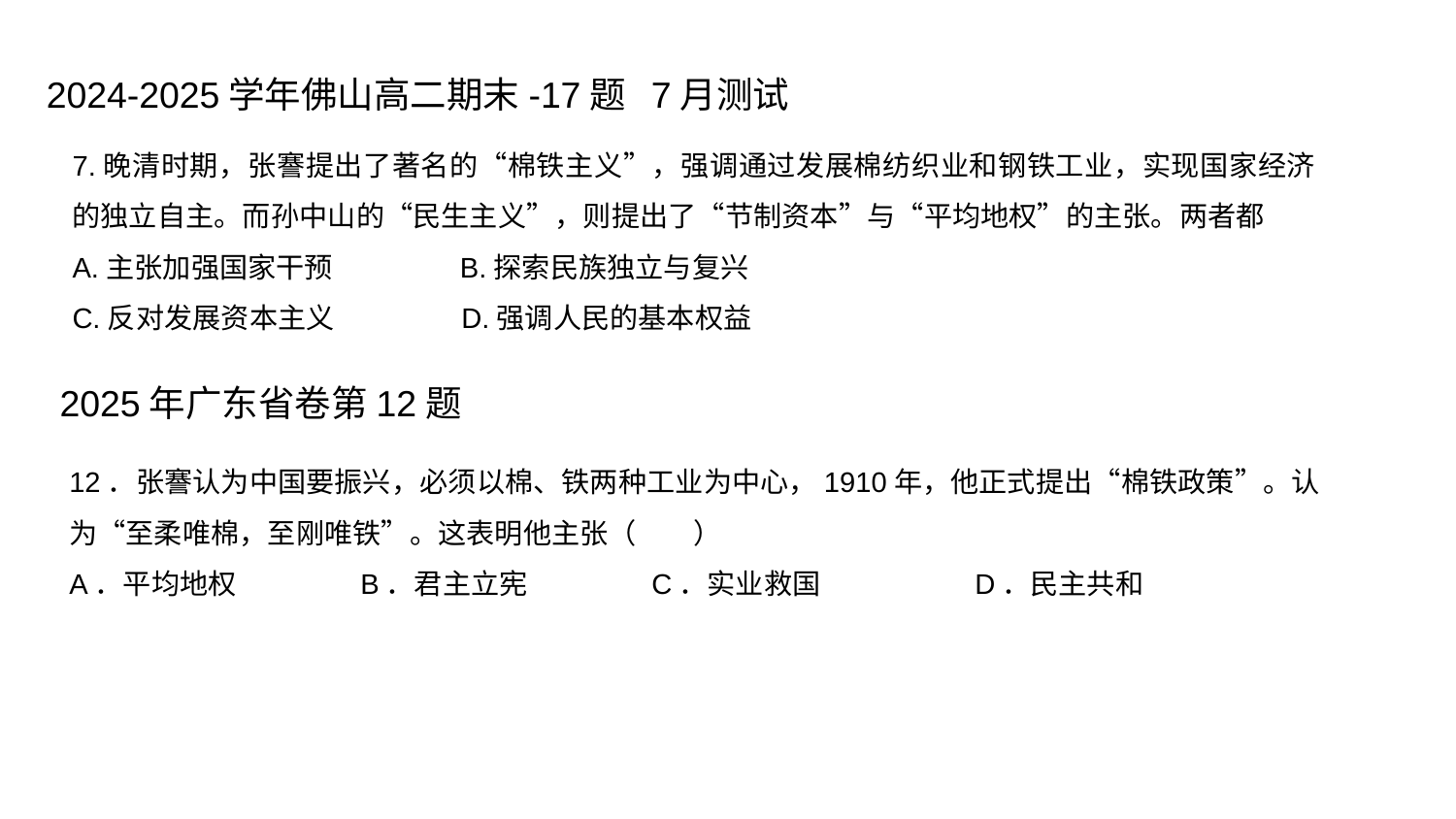

2024-2025学年佛山高二期末-17题  7月测试
7.晚清时期，张謇提出了著名的“棉铁主义”，强调通过发展棉纺织业和钢铁工业，实现国家经济的独立自主。而孙中山的“民生主义”，则提出了“节制资本”与“平均地权”的主张。两者都
A.主张加强国家干预                   B.探索民族独立与复兴
C.反对发展资本主义                   D.强调人民的基本权益
2025年广东省卷第12题
12．张謇认为中国要振兴，必须以棉、铁两种工业为中心，1910年，他正式提出“棉铁政策”。认为“至柔唯棉，至刚唯铁”。这表明他主张（　　）
A．平均地权      	B．君主立宪   	C．实业救国	    D．民主共和